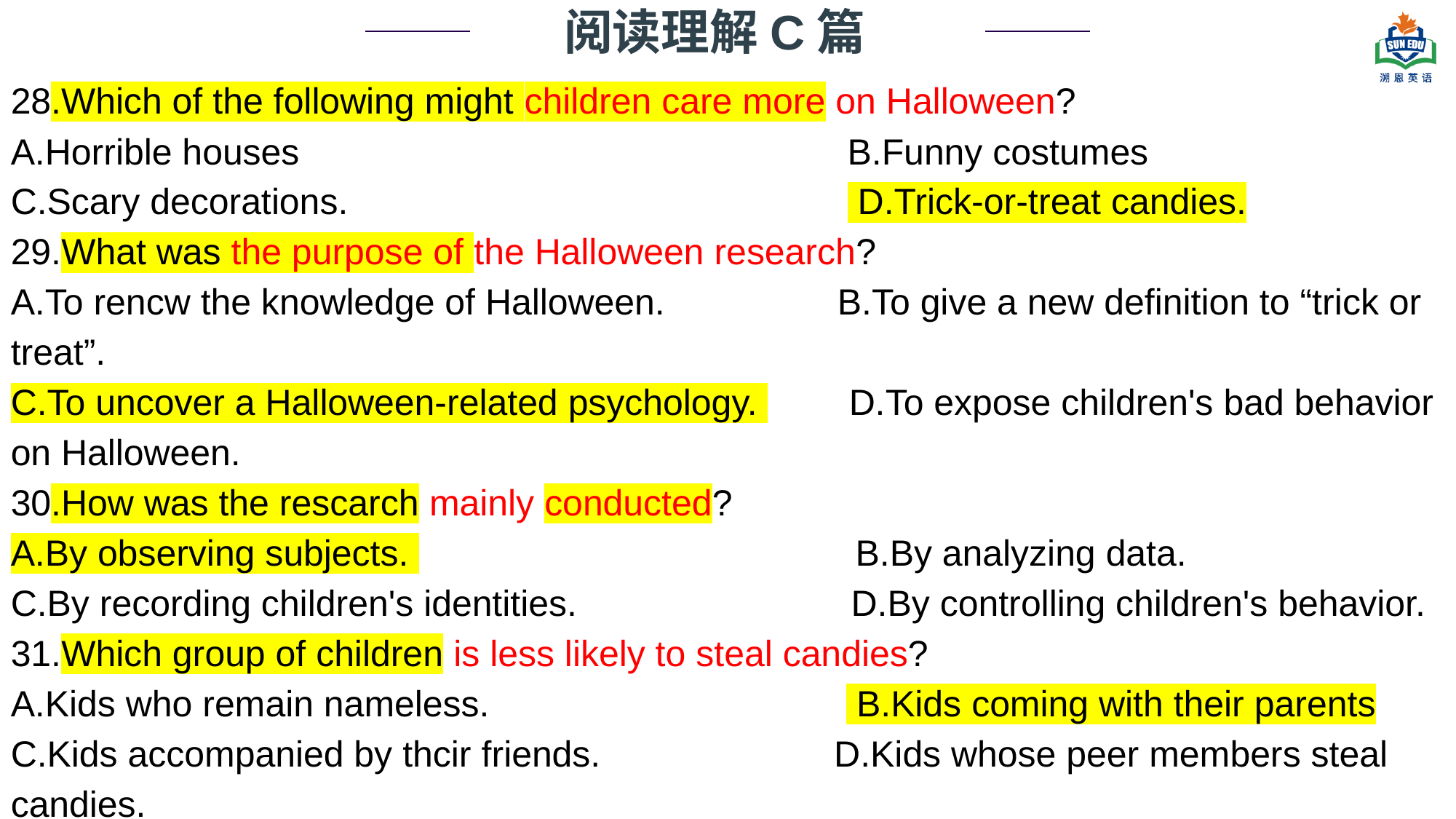

阅读理解C篇
28.Which of the following might children care more on Halloween?
A.Horrible houses                                                      B.Funny costumes
C.Scary decorations.                                                  D.Trick-or-treat candies.
29.What was the purpose of the Halloween research?
A.To rencw the knowledge of Halloween.                 B.To give a new definition to “trick or treat”.
C.To uncover a Halloween-related psychology.         D.To expose children's bad behavior on Halloween.
30.How was the rescarch mainly conducted?
A.By observing subjects.                                            B.By analyzing data.
C.By recording children's identities.                           D.By controlling children's behavior. 31.Which group of children is less likely to steal candies?
A.Kids who remain nameless.                                    B.Kids coming with their parents
C.Kids accompanied by thcir friends.                       D.Kids whose peer members steal candies.